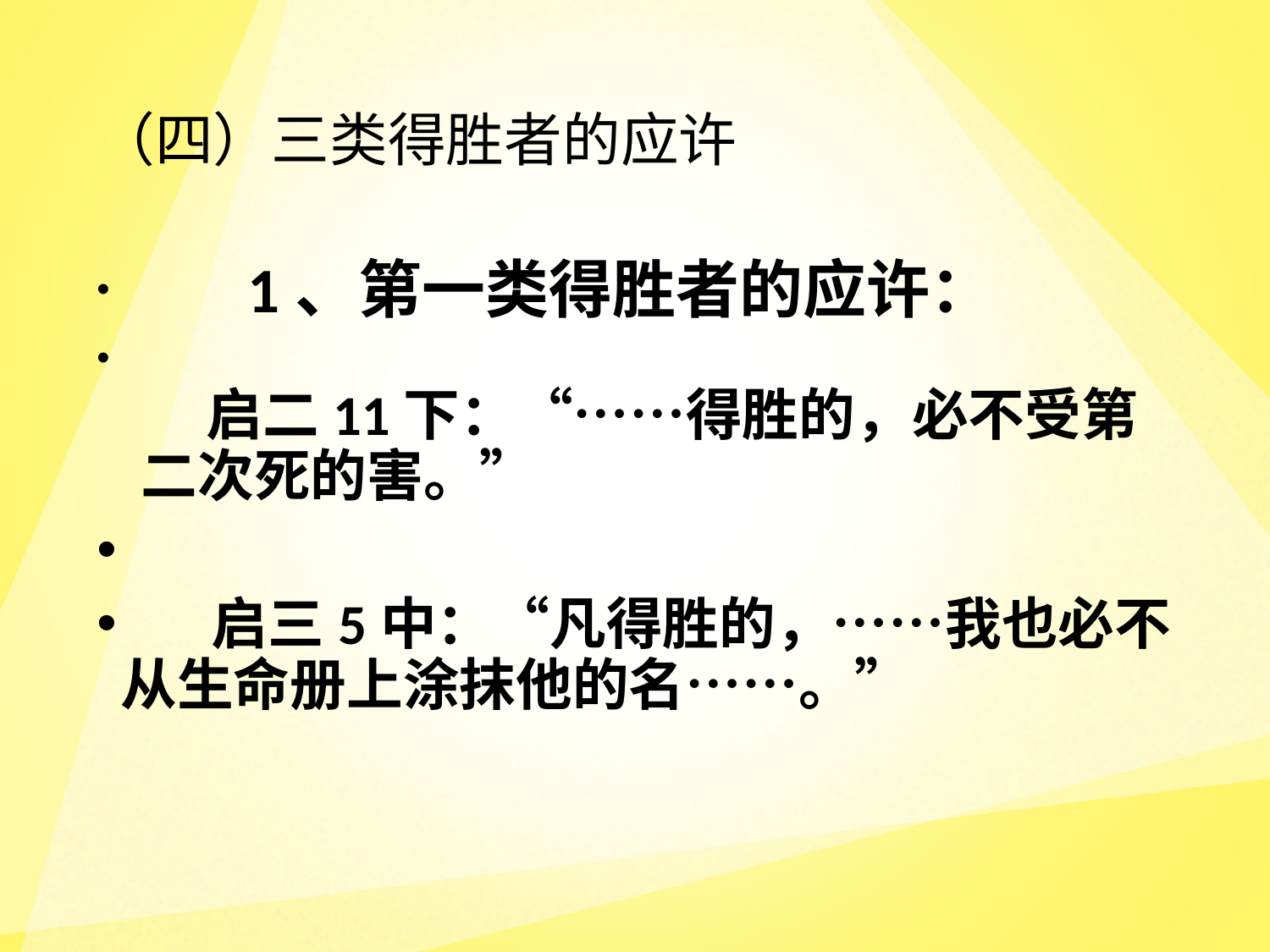

# （四）三类得胜者的应许
	1、第一类得胜者的应许：

        启二11下：“……得胜的，必不受第二次死的害。”

      启三5中：“凡得胜的，……我也必不从生命册上涂抹他的名……。”